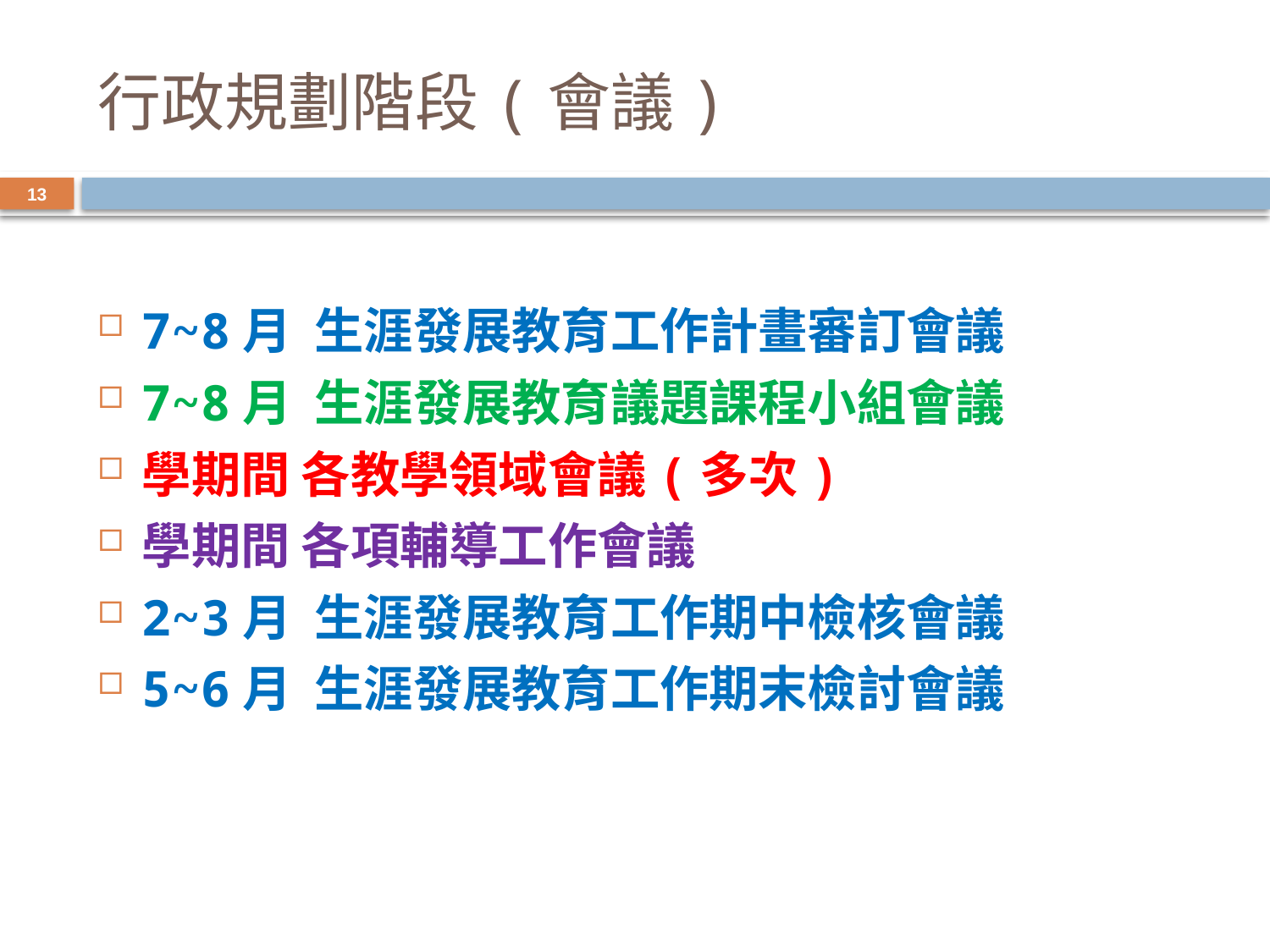

# 行政規劃階段(會議)
13

7~8月  生涯發展教育工作計畫審訂會議
7~8月  生涯發展教育議題課程小組會議
學期間 各教學領域會議(多次)
學期間 各項輔導工作會議
2~3月  生涯發展教育工作期中檢核會議
5~6月  生涯發展教育工作期末檢討會議